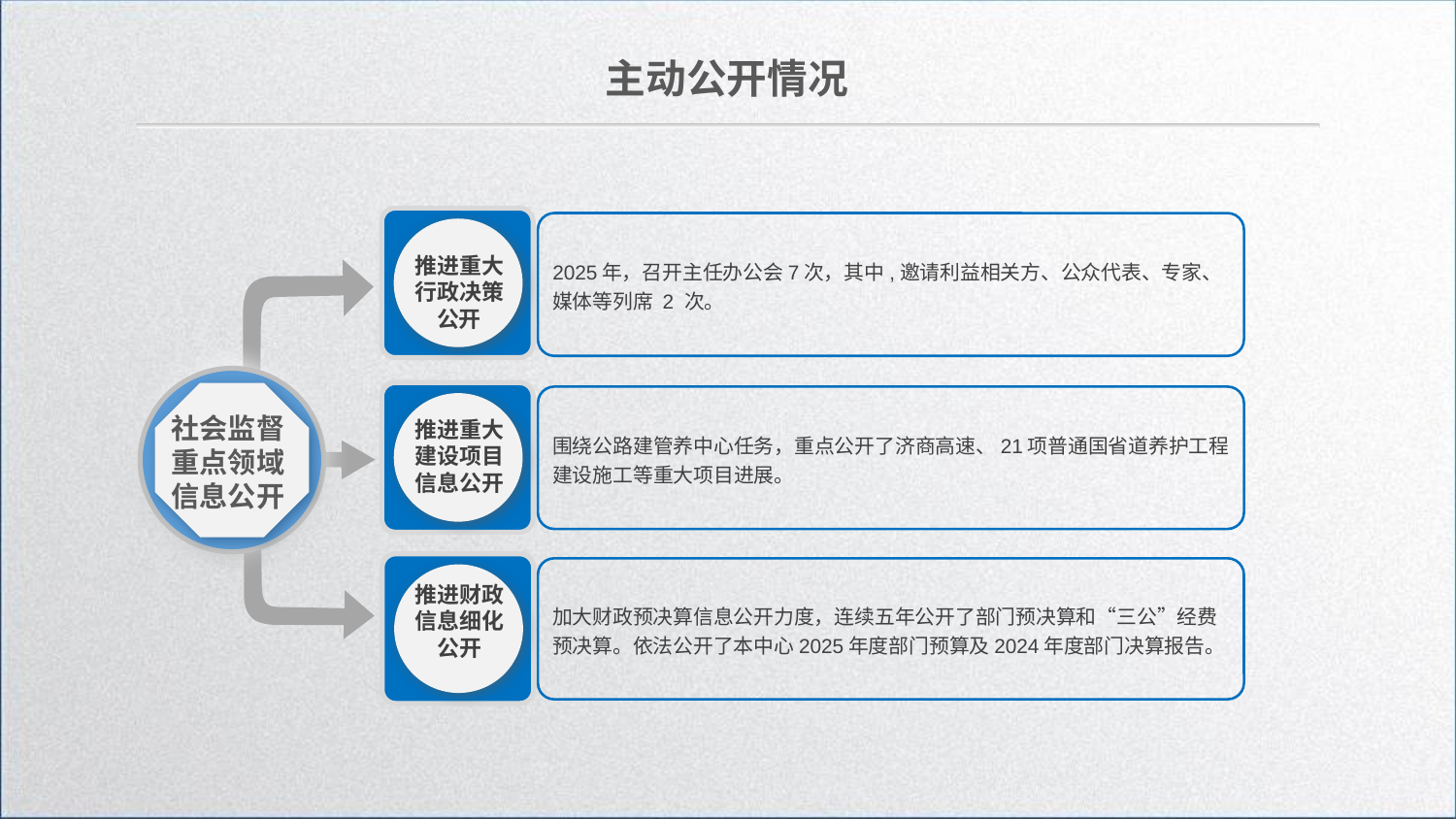

主动公开情况

2025年，召开主任办公会7次，其中,邀请利益相关方、公众代表、专家、媒体等列席 2 次。

推进重大行政决策公开

围绕公路建管养中心任务，重点公开了济商高速、21项普通国省道养护工程建设施工等重大项目进展。

社会监督重点领域信息公开
推进重大建设项目信息公开

加大财政预决算信息公开力度，连续五年公开了部门预决算和“三公”经费预决算。依法公开了本中心2025年度部门预算及2024年度部门决算报告。
推进财政信息细化公开